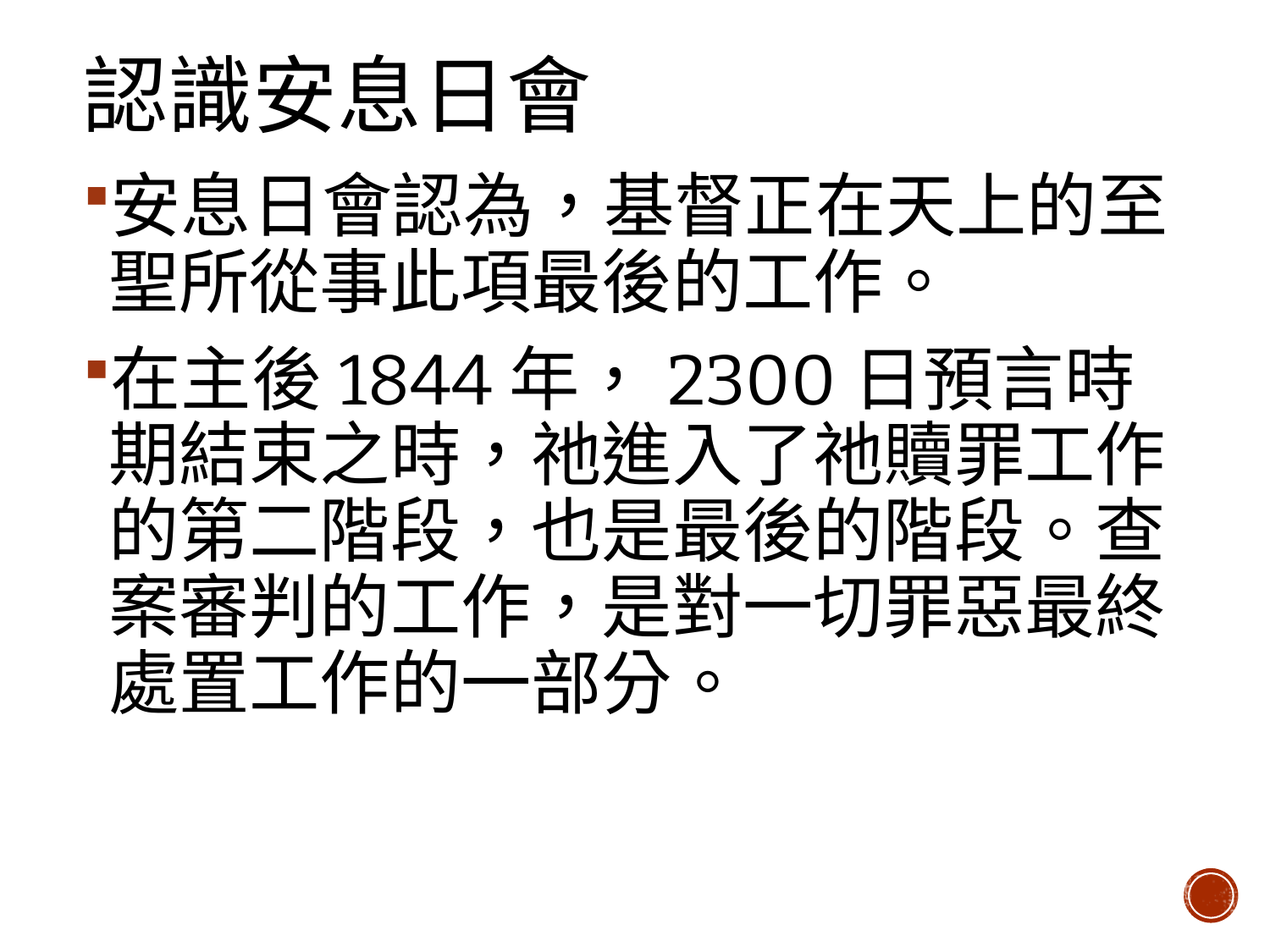

# 認識安息日會
安息日會認為，基督正在天上的至聖所從事此項最後的工作。
在主後1844年，2300日預言時期結束之時，祂進入了祂贖罪工作的第二階段，也是最後的階段。查案審判的工作，是對一切罪惡最終處置工作的一部分。